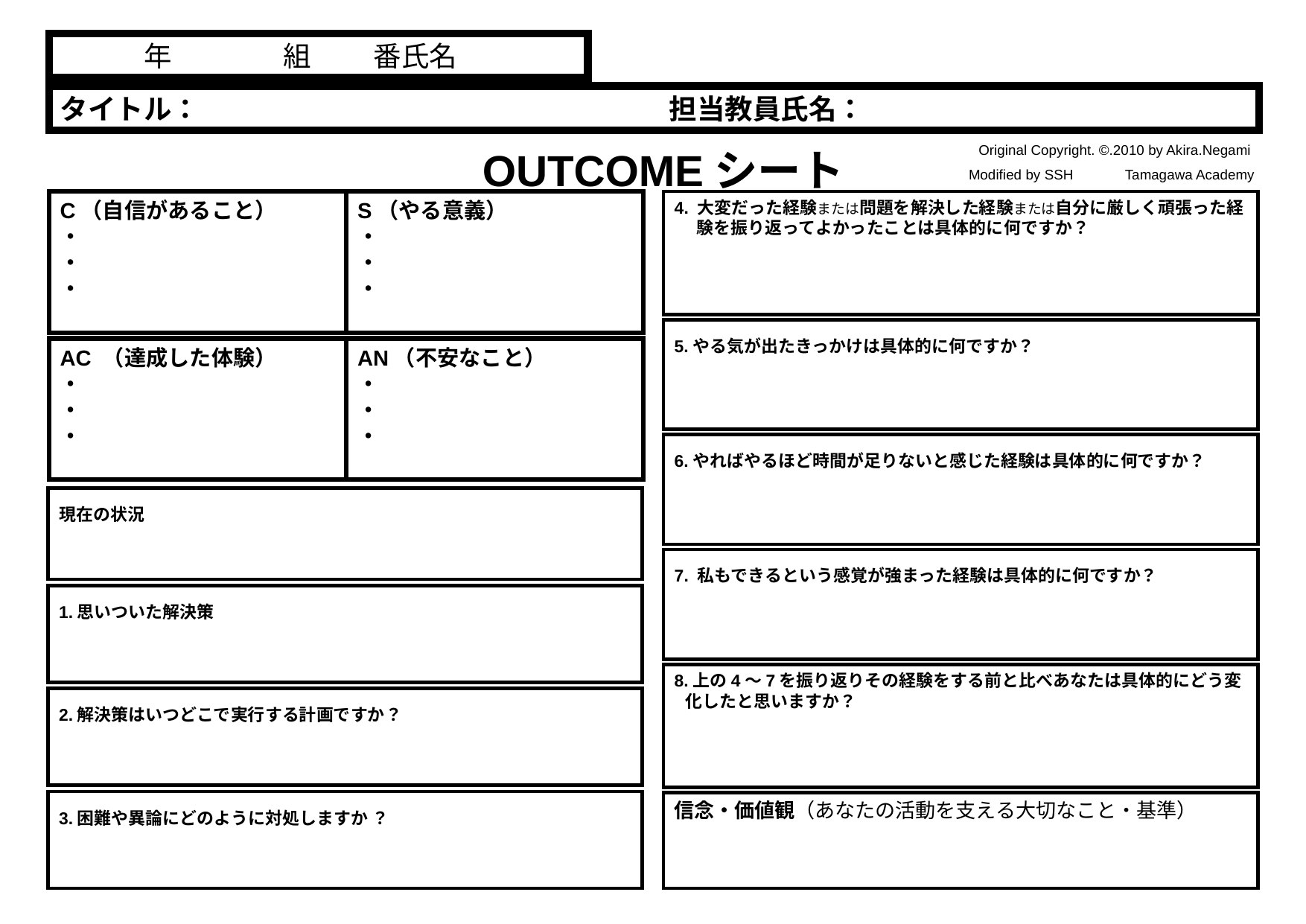

年　　　　組 　　番氏名
タイトル：  　　　　　　　　　      　　　　　　担当教員氏名：
Original Copyright. ©.2010 by Akira.Negami
Modified by SSH　　　 Tamagawa Academy
OUTCOMEシート
C（自信があること）
・
・
・

S（やる意義）
・
・
・

4. 大変だった経験または問題を解決した経験または自分に厳しく頑張った経験を振り返ってよかったことは具体的に何ですか？
5.やる気が出たきっかけは具体的に何ですか？

AC （達成した体験）
・
・
・

AN（不安なこと）
・
・
・

6.やればやるほど時間が足りないと感じた経験は具体的に何ですか？
現在の状況
7. 私もできるという感覚が強まった経験は具体的に何ですか？
1.思いついた解決策

8.上の4～7を振り返りその経験をする前と比べあなたは具体的にどう変化したと思いますか？
2.解決策はいつどこで実行する計画ですか？

3.困難や異論にどのように対処しますか ？

信念・価値観（あなたの活動を支える大切なこと・基準）

1